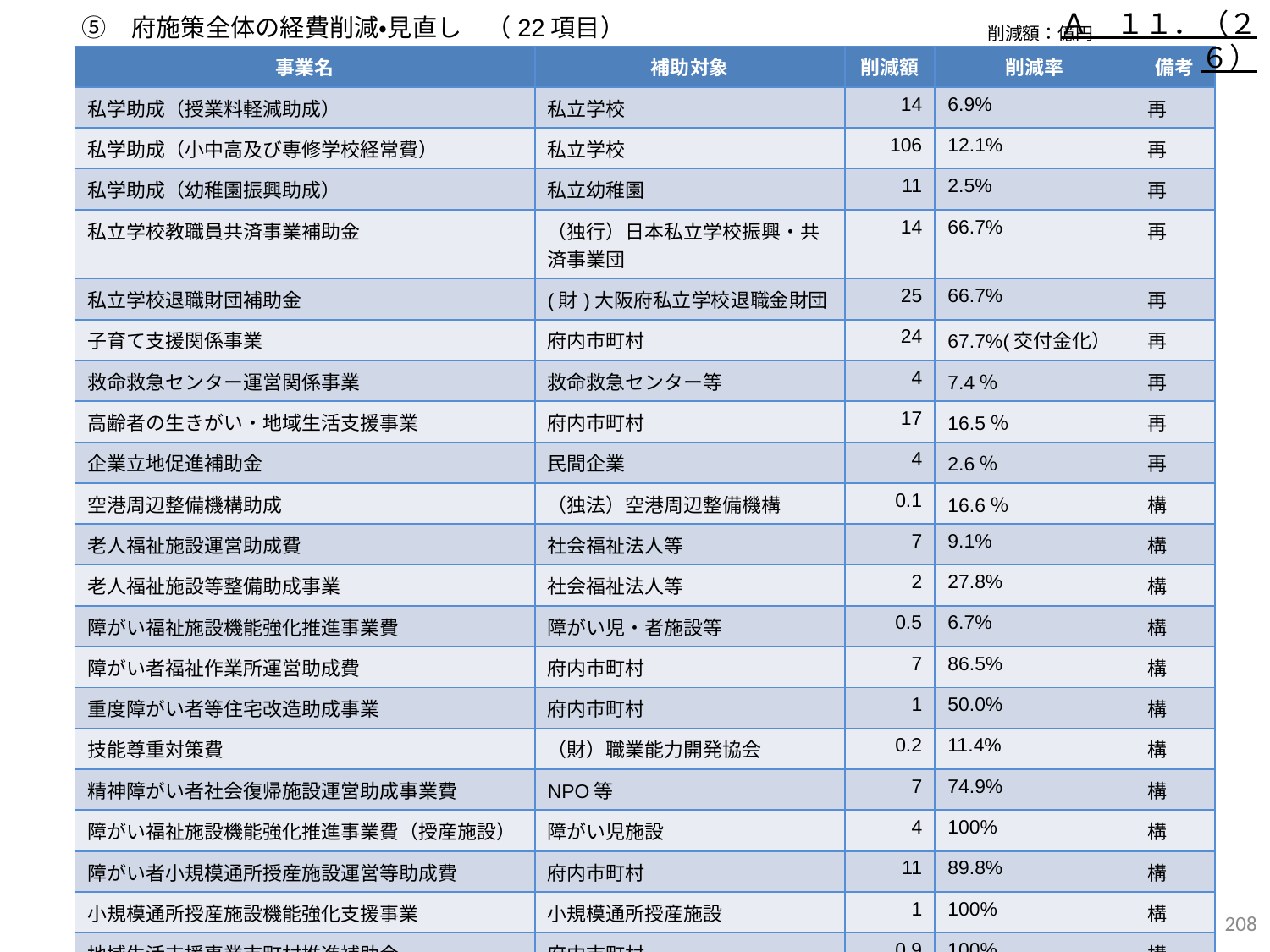

Ａ　１１．（２６）
　⑤　府施策全体の経費削減・見直し　（22項目）
削減額：億円
| 事業名 | 補助対象 | 削減額 | 削減率 | 備考 |
| --- | --- | --- | --- | --- |
| 私学助成（授業料軽減助成） | 私立学校 | 14 | 6.9% | 再 |
| 私学助成（小中高及び専修学校経常費） | 私立学校 | 106 | 12.1% | 再 |
| 私学助成（幼稚園振興助成） | 私立幼稚園 | 11 | 2.5% | 再 |
| 私立学校教職員共済事業補助金 | （独行）日本私立学校振興・共済事業団 | 14 | 66.7% | 再 |
| 私立学校退職財団補助金 | (財)大阪府私立学校退職金財団 | 25 | 66.7% | 再 |
| 子育て支援関係事業 | 府内市町村 | 24 | 67.7%(交付金化） | 再 |
| 救命救急センター運営関係事業 | 救命救急センター等 | 4 | 7.4％ | 再 |
| 高齢者の生きがい・地域生活支援事業 | 府内市町村 | 17 | 16.5％ | 再 |
| 企業立地促進補助金 | 民間企業 | 4 | 2.6％ | 再 |
| 空港周辺整備機構助成 | （独法）空港周辺整備機構 | 0.1 | 16.6％ | 構 |
| 老人福祉施設運営助成費 | 社会福祉法人等 | 7 | 9.1% | 構 |
| 老人福祉施設等整備助成事業 | 社会福祉法人等 | 2 | 27.8% | 構 |
| 障がい福祉施設機能強化推進事業費 | 障がい児・者施設等 | 0.5 | 6.7% | 構 |
| 障がい者福祉作業所運営助成費 | 府内市町村 | 7 | 86.5% | 構 |
| 重度障がい者等住宅改造助成事業 | 府内市町村 | 1 | 50.0% | 構 |
| 技能尊重対策費 | （財）職業能力開発協会 | 0.2 | 11.4% | 構 |
| 精神障がい者社会復帰施設運営助成事業費 | NPO等 | 7 | 74.9% | 構 |
| 障がい福祉施設機能強化推進事業費（授産施設） | 障がい児施設 | 4 | 100% | 構 |
| 障がい者小規模通所授産施設運営等助成費 | 府内市町村 | 11 | 89.8% | 構 |
| 小規模通所授産施設機能強化支援事業 | 小規模通所授産施設 | 1 | 100% | 構 |
| 地域生活支援事業市町村推進補助金 | 府内市町村 | 0.9 | 100% | 構 |
| 石畳と淡い街灯まちづくり支援事業 | 府内市町村 | 9 | 66.7% | 構 |
| 計 |  | 269.7 |  |  |
208